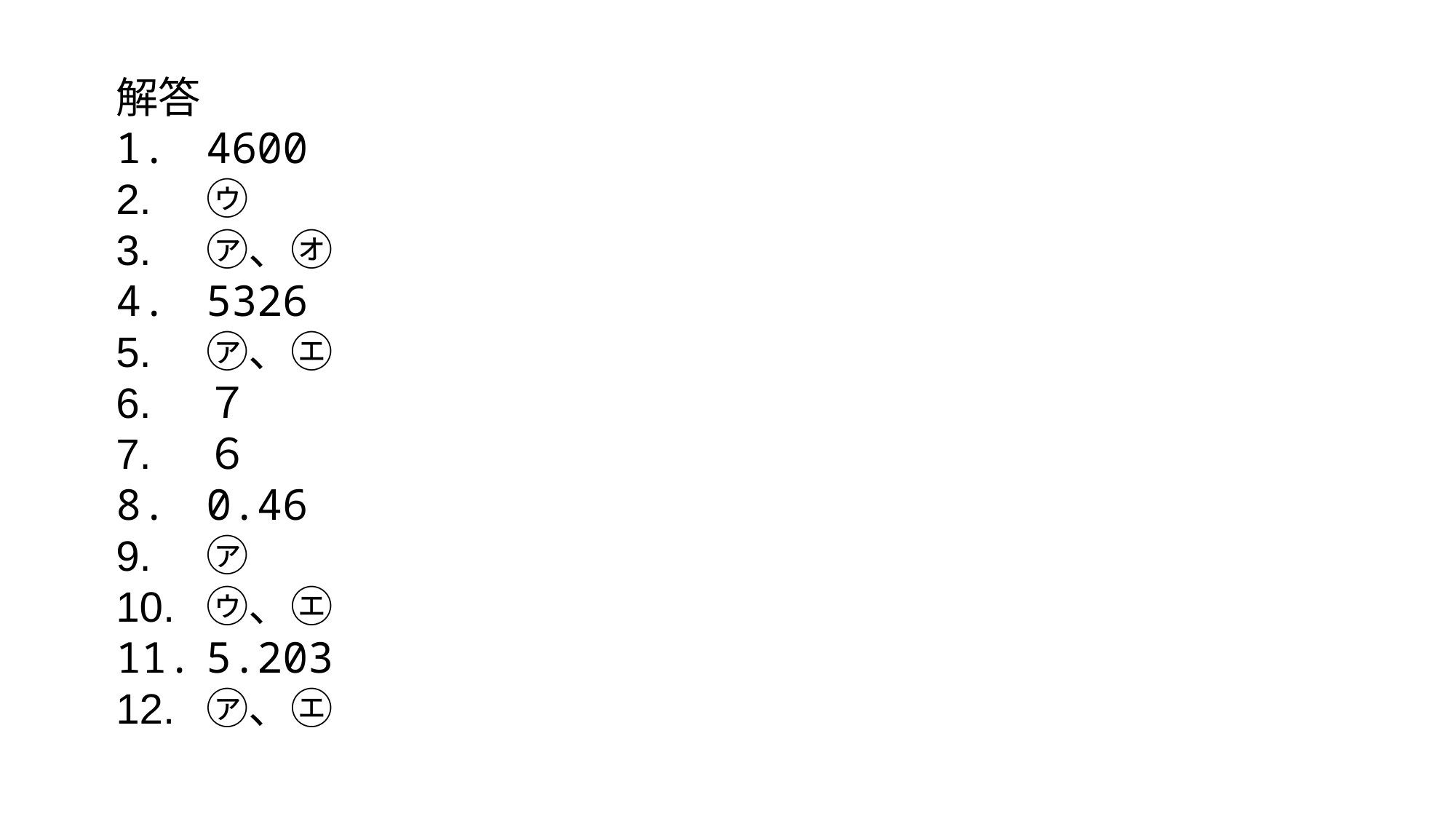

解答
4600
㋒
㋐、㋔
5326
㋐、㋓
７
６
0.46
㋐
㋒、㋓
5.203
㋐、㋓